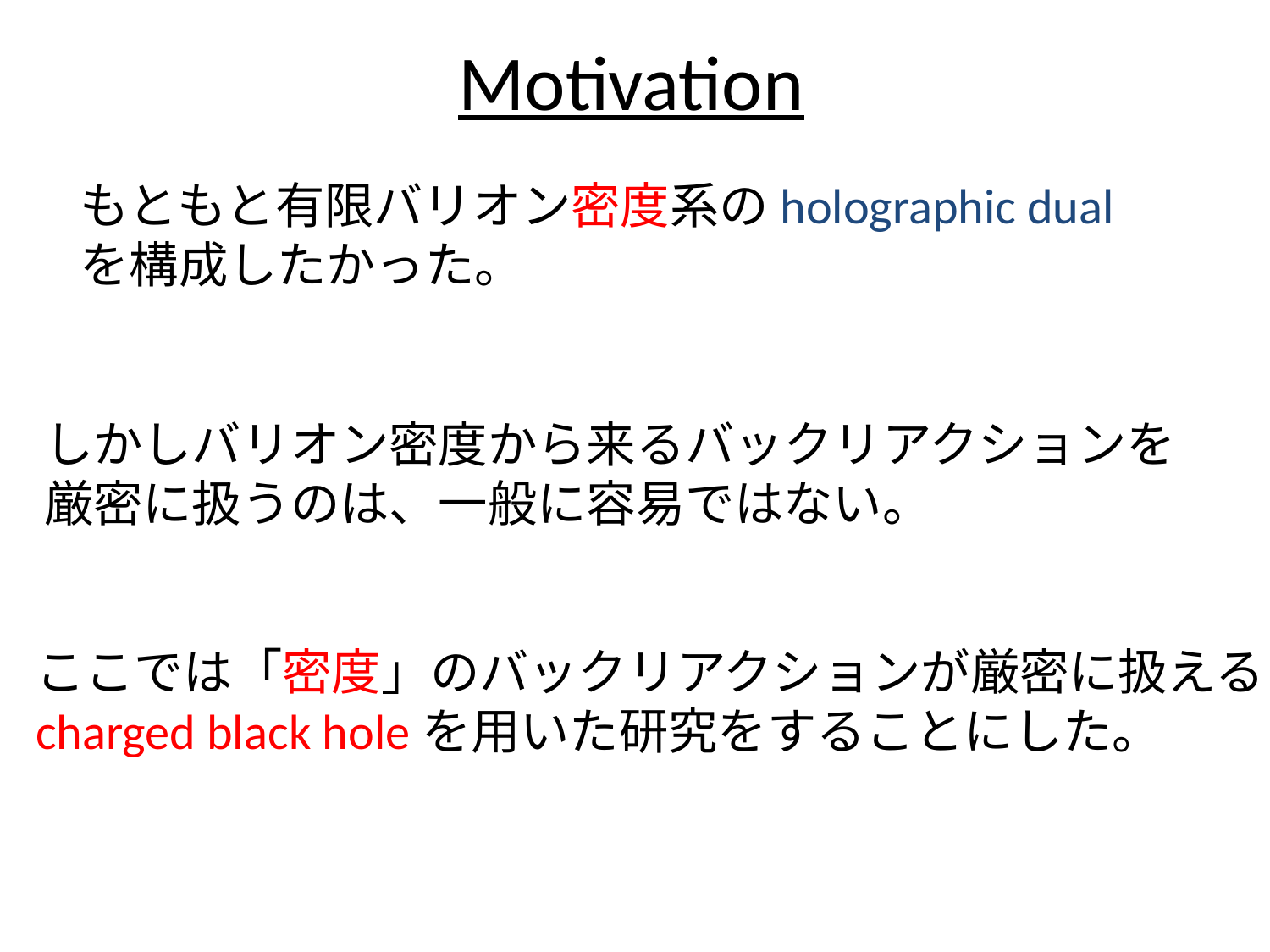

# Motivation
もともと有限バリオン密度系のholographic dual
を構成したかった。
しかしバリオン密度から来るバックリアクションを
厳密に扱うのは、一般に容易ではない。
ここでは「密度」のバックリアクションが厳密に扱える
charged black holeを用いた研究をすることにした。